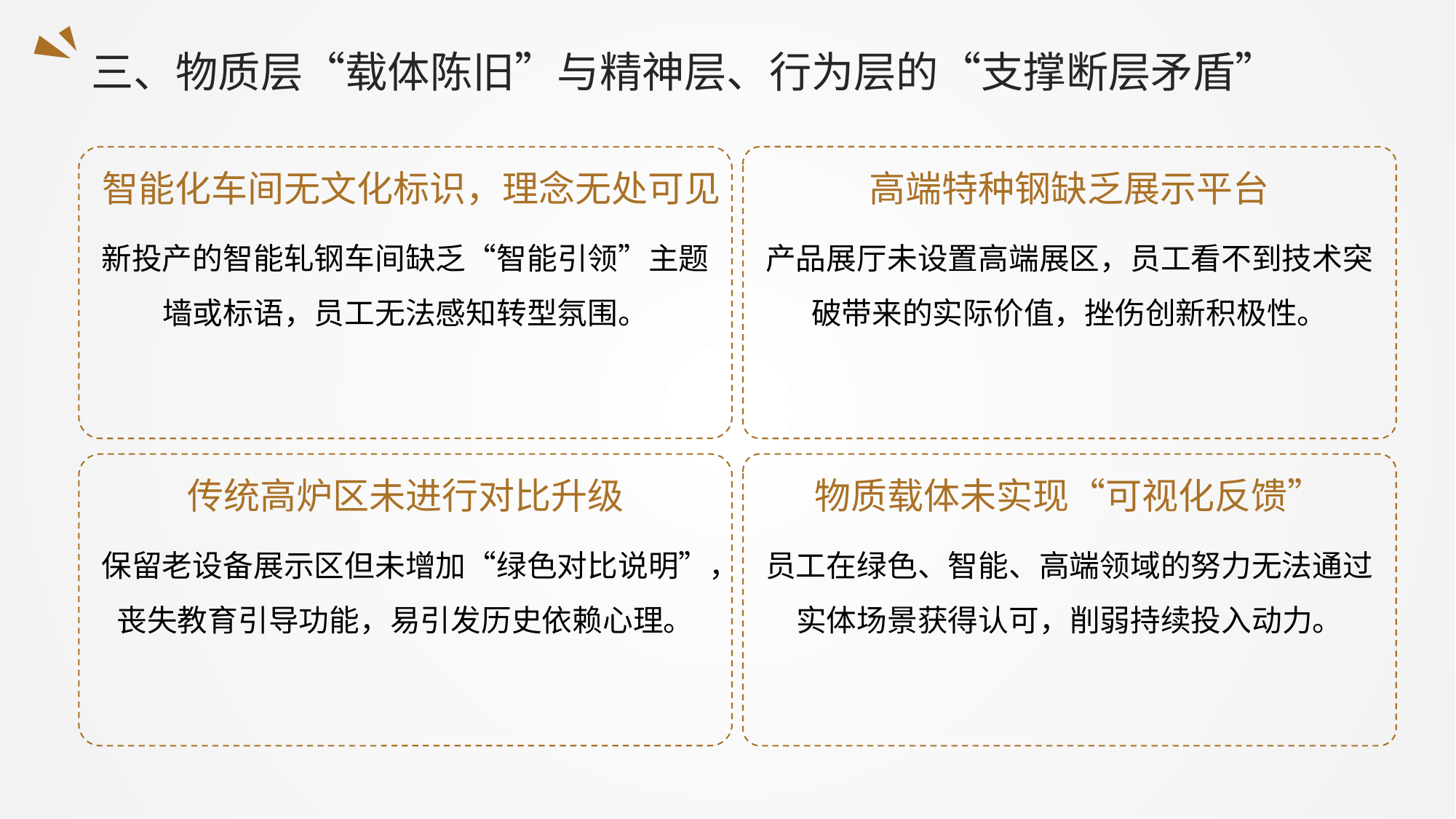

三、物质层“载体陈旧”与精神层、行为层的“支撑断层矛盾”

智能化车间无文化标识，理念无处可见
高端特种钢缺乏展示平台
新投产的智能轧钢车间缺乏“智能引领”主题墙或标语，员工无法感知转型氛围。
产品展厅未设置高端展区，员工看不到技术突破带来的实际价值，挫伤创新积极性。

传统高炉区未进行对比升级
物质载体未实现“可视化反馈”
保留老设备展示区但未增加“绿色对比说明”，丧失教育引导功能，易引发历史依赖心理。
员工在绿色、智能、高端领域的努力无法通过实体场景获得认可，削弱持续投入动力。